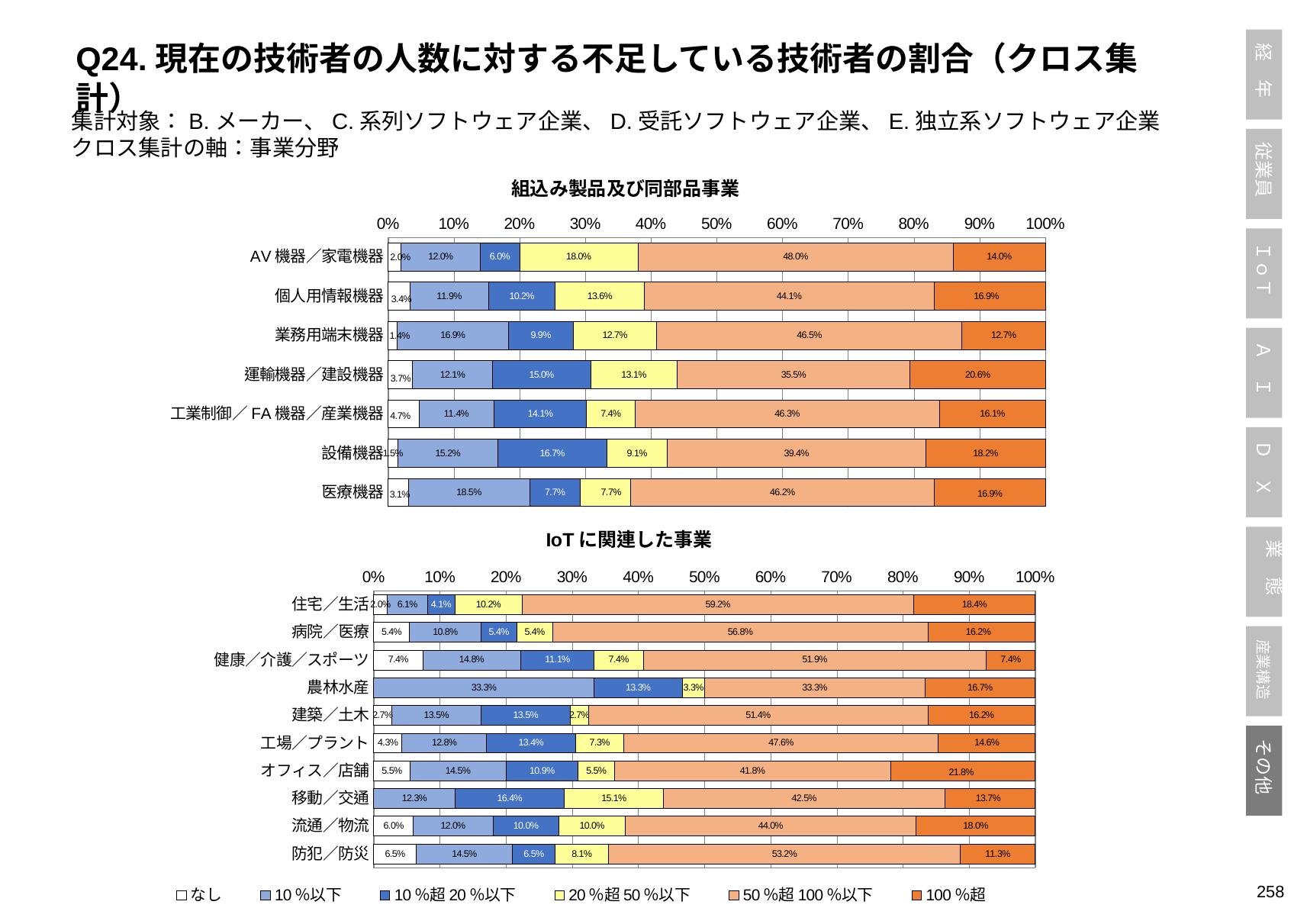

Q24.現在の技術者の人数に対する不足している技術者の割合（クロス集計）
集計対象：B.メーカー、C.系列ソフトウェア企業、D.受託ソフトウェア企業、E.独立系ソフトウェア企業
クロス集計の軸：事業分野

### Chart: 組込み製品及び同部品事業

| Category | なし | 10％以下 | 10％超20％以下 | 20％超50％以下 | 50％超100％以下 | 100％超 |
|---|---|---|---|---|---|---|
| AV機器／家電機器 | 0.02 | 0.12 | 0.06 | 0.18 | 0.48 | 0.14 |
| 個人用情報機器 | 0.03389830508474576 | 0.11864406779661017 | 0.1016949152542373 | 0.13559322033898305 | 0.4406779661016949 | 0.1694915254237288 |
| 業務用端末機器 | 0.014084507042253521 | 0.16901408450704225 | 0.09859154929577464 | 0.1267605633802817 | 0.4647887323943662 | 0.1267605633802817 |
| 運輸機器／建設機器 | 0.037383177570093455 | 0.12149532710280374 | 0.14953271028037382 | 0.1308411214953271 | 0.35514018691588783 | 0.205607476635514 |
| 工業制御／FA機器／産業機器 | 0.04697986577181208 | 0.11409395973154363 | 0.14093959731543623 | 0.0738255033557047 | 0.46308724832214765 | 0.1610738255033557 |
| 設備機器 | 0.015151515151515152 | 0.15151515151515152 | 0.16666666666666666 | 0.09090909090909091 | 0.3939393939393939 | 0.18181818181818182 |
| 医療機器 | 0.03076923076923077 | 0.18461538461538463 | 0.07692307692307693 | 0.07692307692307693 | 0.46153846153846156 | 0.16923076923076924 |

### Chart: IoTに関連した事業

| Category | なし | 10％以下 | 10％超20％以下 | 20％超50％以下 | 50％超100％以下 | 100％超 |
|---|---|---|---|---|---|---|
| 住宅／生活 | 0.02040816326530612 | 0.061224489795918366 | 0.04081632653061224 | 0.10204081632653061 | 0.5918367346938775 | 0.1836734693877551 |
| 病院／医療 | 0.05405405405405406 | 0.10810810810810811 | 0.05405405405405406 | 0.05405405405405406 | 0.5675675675675675 | 0.16216216216216217 |
| 健康／介護／スポーツ | 0.07407407407407407 | 0.14814814814814814 | 0.1111111111111111 | 0.07407407407407407 | 0.5185185185185185 | 0.07407407407407407 |
| 農林水産 | 0.0 | 0.3333333333333333 | 0.13333333333333333 | 0.03333333333333333 | 0.3333333333333333 | 0.16666666666666666 |
| 建築／土木 | 0.02702702702702703 | 0.13513513513513514 | 0.13513513513513514 | 0.02702702702702703 | 0.5135135135135135 | 0.16216216216216217 |
| 工場／プラント | 0.042682926829268296 | 0.12804878048780488 | 0.13414634146341464 | 0.07317073170731707 | 0.47560975609756095 | 0.14634146341463414 |
| オフィス／店舗 | 0.05454545454545454 | 0.14545454545454545 | 0.10909090909090909 | 0.05454545454545454 | 0.41818181818181815 | 0.21818181818181817 |
| 移動／交通 | 0.0 | 0.1232876712328767 | 0.1643835616438356 | 0.1506849315068493 | 0.4246575342465753 | 0.136986301369863 |
| 流通／物流 | 0.06 | 0.12 | 0.1 | 0.1 | 0.44 | 0.18 |
| 防犯／防災 | 0.06451612903225806 | 0.14516129032258066 | 0.06451612903225806 | 0.08064516129032258 | 0.532258064516129 | 0.11290322580645161 |
258